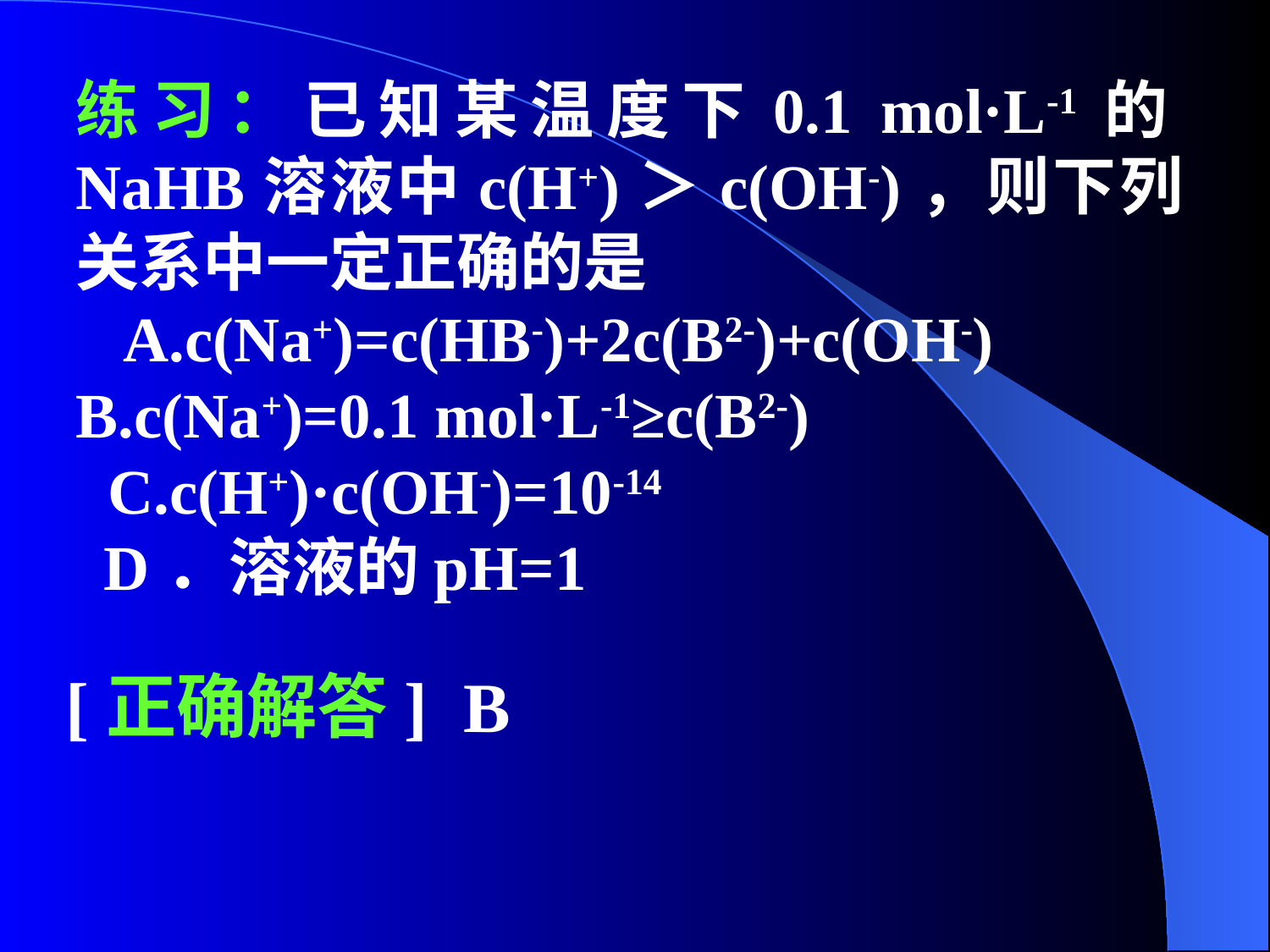

练习：已知某温度下0.1 mol·L-1的NaHB溶液中c(H+)＞c(OH-)，则下列关系中一定正确的是
  A.c(Na+)=c(HB-)+2c(B2-)+c(OH-)         B.c(Na+)=0.1 mol·L-1≥c(B2-)
  C.c(H+)·c(OH-)=10-14
   D．溶液的pH=1

[正确解答]  B

85